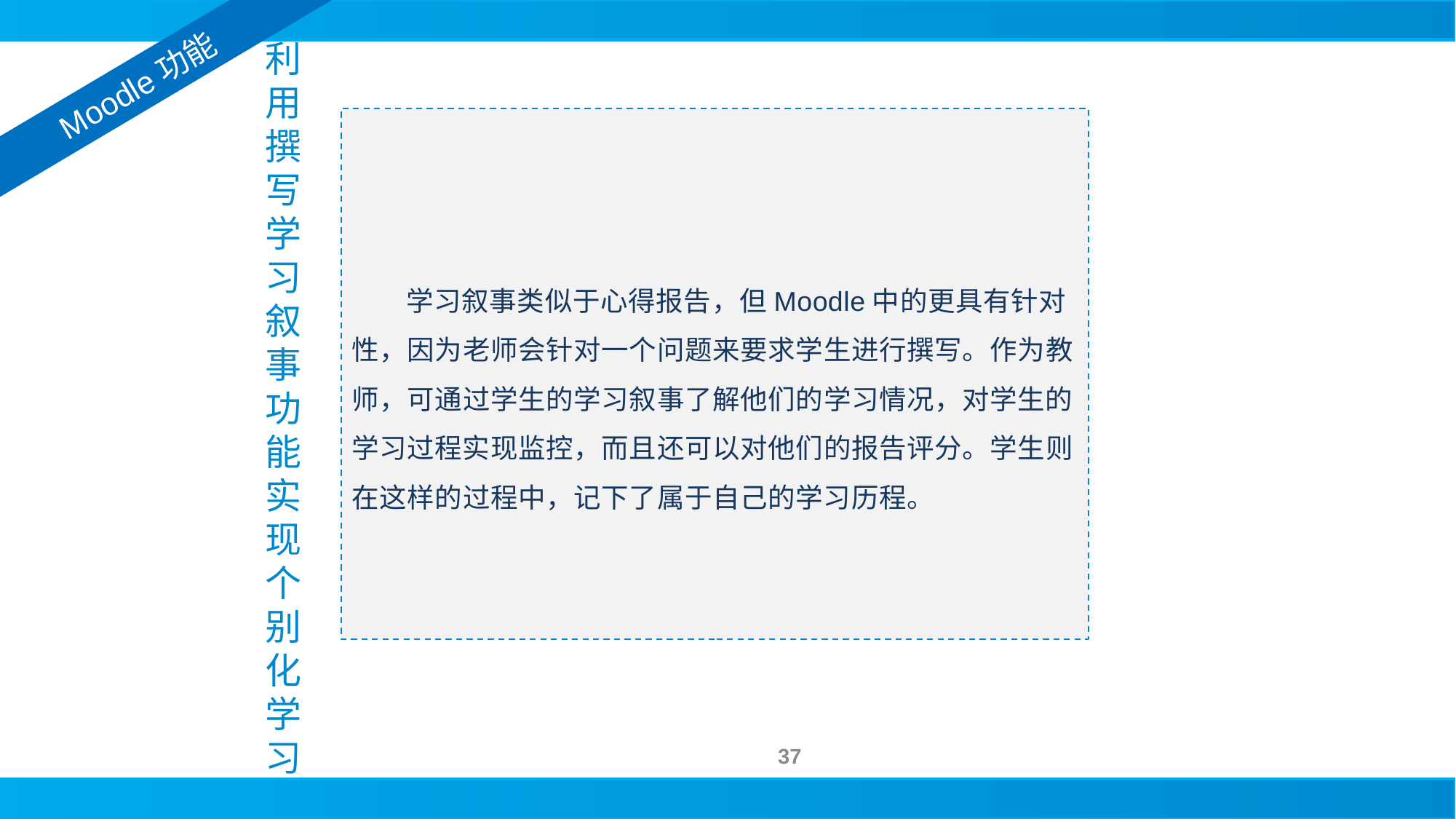

利用撰写学习叙事功能实现个别化学习

Moodle功能

学习叙事类似于心得报告，但Moodle中的更具有针对性，因为老师会针对一个问题来要求学生进行撰写。作为教师，可通过学生的学习叙事了解他们的学习情况，对学生的学习过程实现监控，而且还可以对他们的报告评分。学生则在这样的过程中，记下了属于自己的学习历程。
# Moodle应用于网络教学的功能实现模式
37